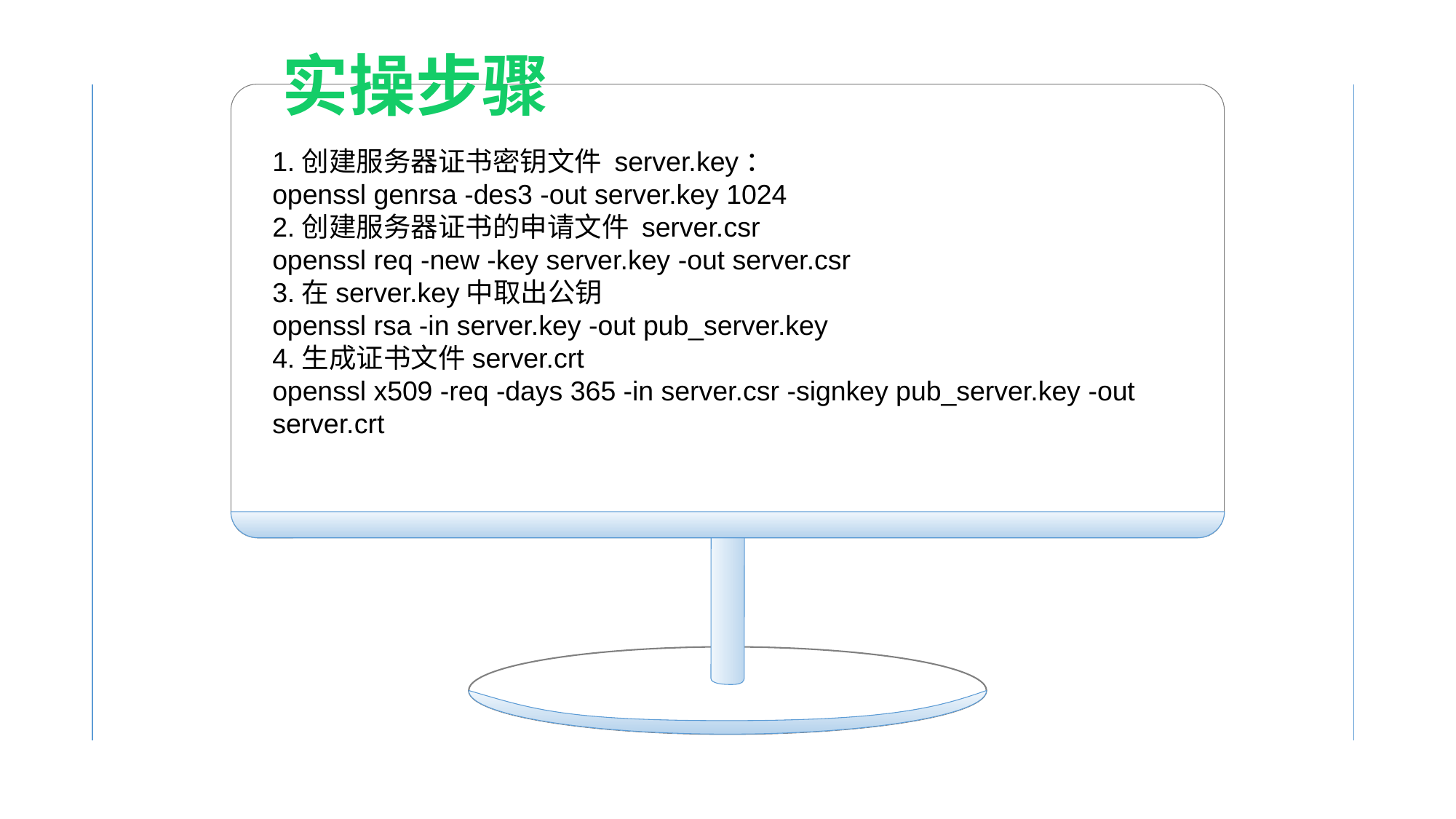

实操步骤

1.创建服务器证书密钥文件 server.key：
openssl genrsa -des3 -out server.key 1024
2.创建服务器证书的申请文件 server.csr
openssl req -new -key server.key -out server.csr
3.在server.key中取出公钥
openssl rsa -in server.key -out pub_server.key
4.生成证书文件server.crt
openssl x509 -req -days 365 -in server.csr -signkey pub_server.key -out server.crt